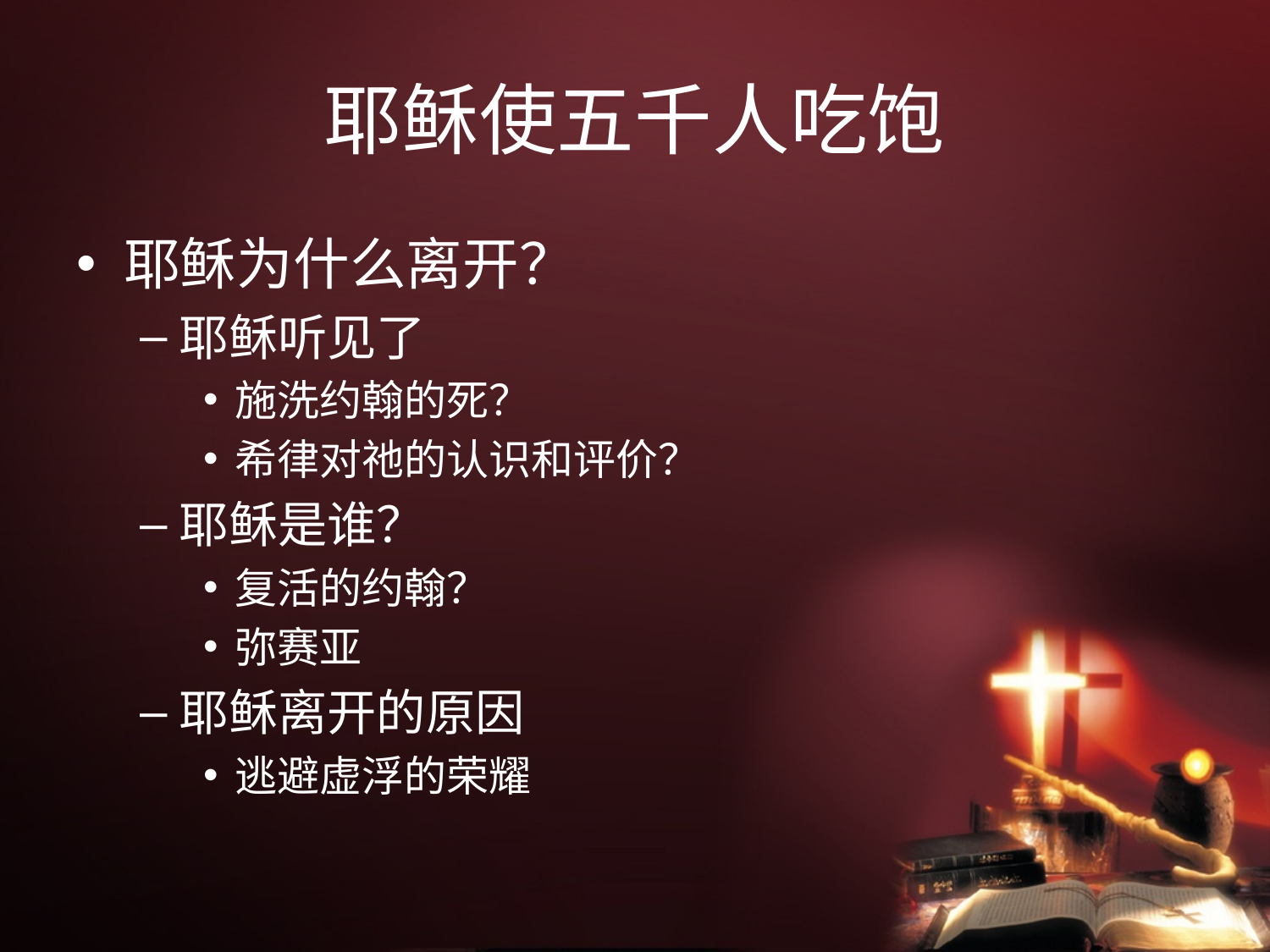

# 耶稣使五千人吃饱
耶稣为什么离开？
耶稣听见了
施洗约翰的死？
希律对祂的认识和评价？
耶稣是谁？
复活的约翰？
弥赛亚
耶稣离开的原因
逃避虚浮的荣耀